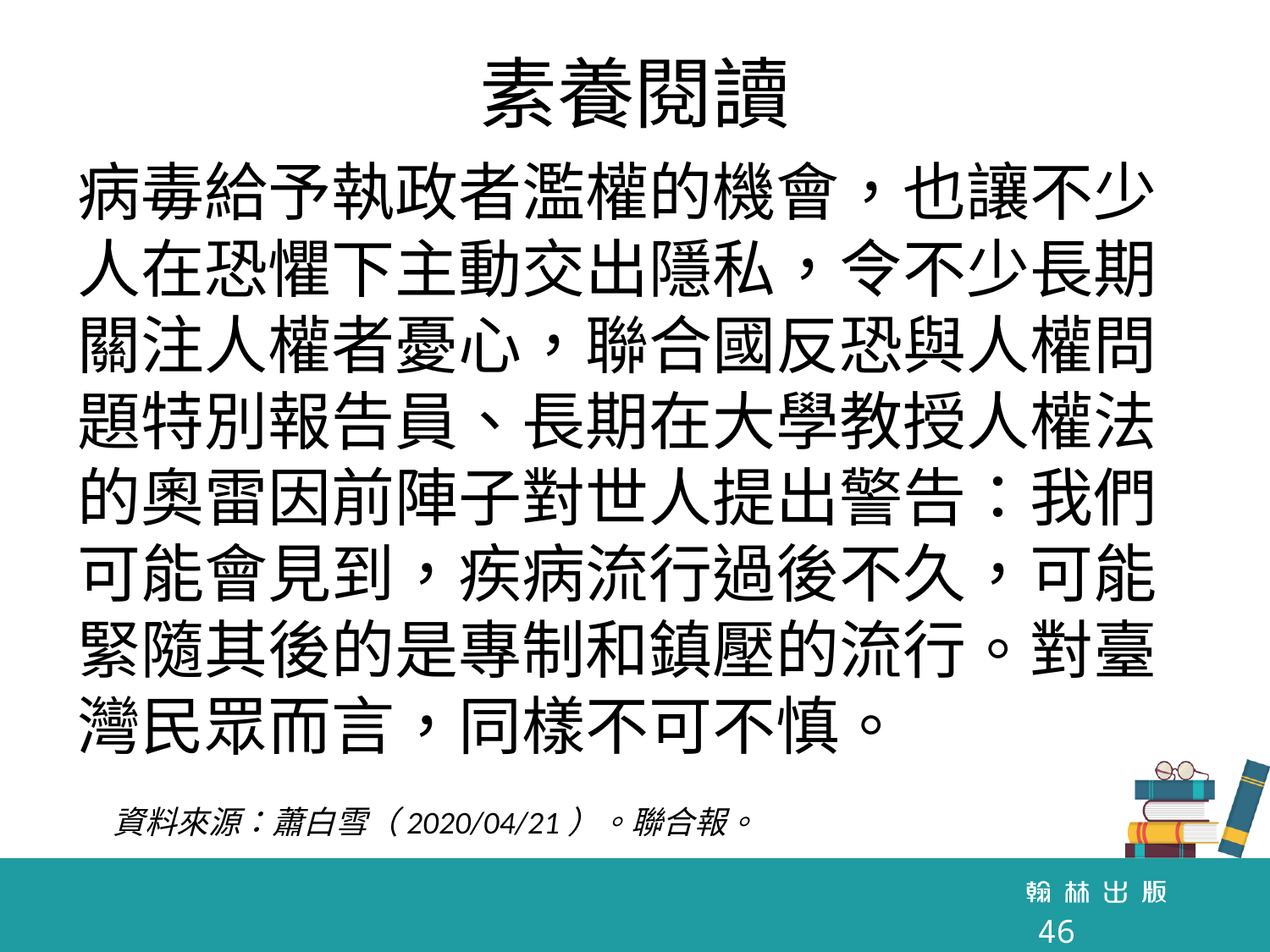

# 素養閱讀
病毒給予執政者濫權的機會，也讓不少人在恐懼下主動交出隱私，令不少長期關注人權者憂心，聯合國反恐與人權問題特別報告員、長期在大學教授人權法的奧雷因前陣子對世人提出警告：我們可能會見到，疾病流行過後不久，可能緊隨其後的是專制和鎮壓的流行。對臺灣民眾而言，同樣不可不慎。
資料來源：蕭白雪（2020/04/21）。聯合報。
46